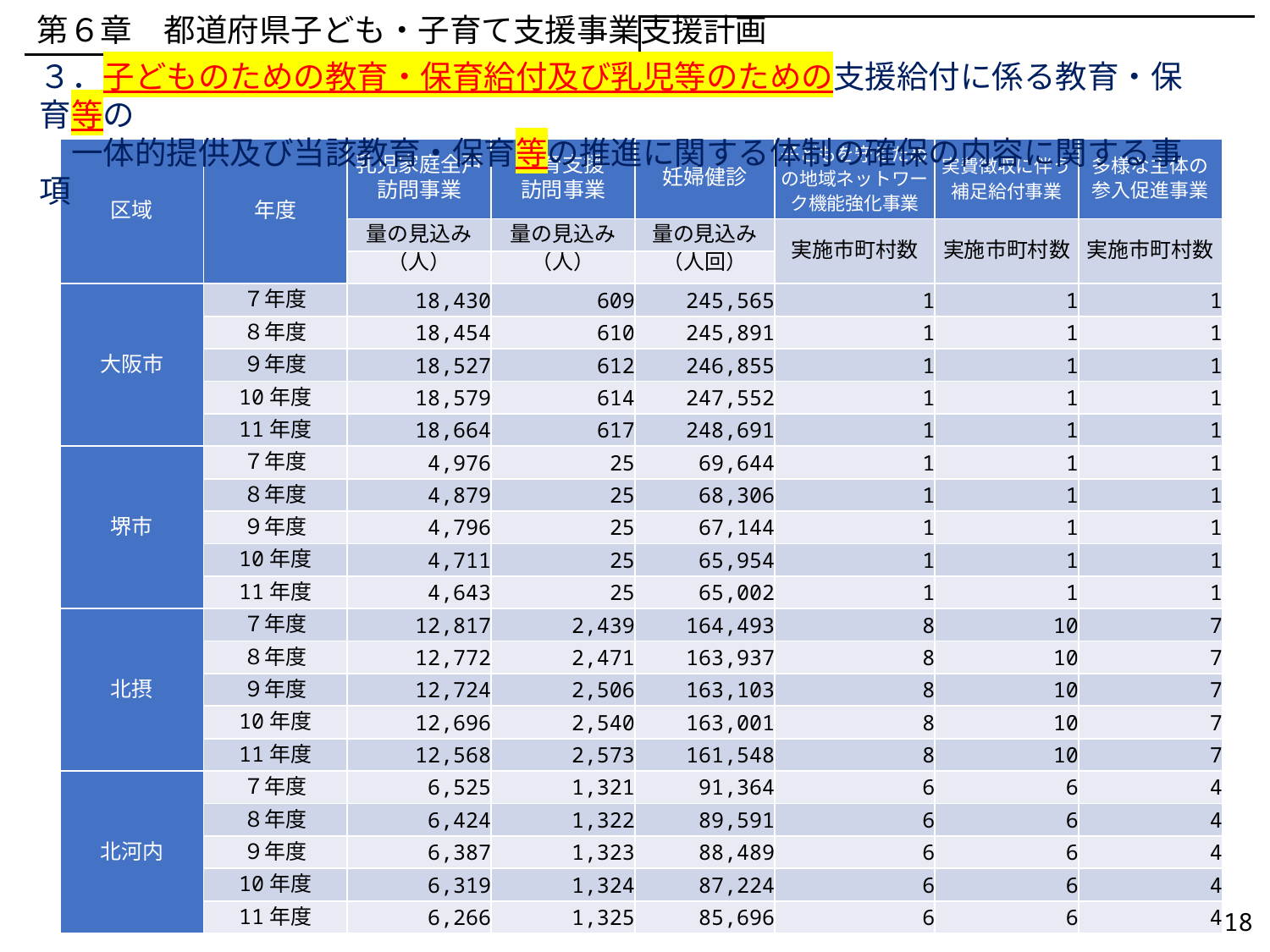

第６章　都道府県子ども・子育て支援事業支援計画

３．子どものための教育・保育給付及び乳児等のための支援給付に係る教育・保育等の
　一体的提供及び当該教育・保育等の推進に関する体制の確保の内容に関する事項
| 区域 | 年度 | 乳児家庭全戸訪問事業 | 養育支援 訪問事業 | 妊婦健診 | 子どもを守るための地域ネットワーク機能強化事業 | 実費徴収に伴う補足給付事業 | 多様な主体の参入促進事業 |
| --- | --- | --- | --- | --- | --- | --- | --- |
|  |  | 量の見込み | 量の見込み | 量の見込み | 実施市町村数 | 実施市町村数 | 実施市町村数 |
|  |  | （人） | （人） | （人回） |  |  |  |
| 大阪市 | ７年度 | 18,430 | 609 | 245,565 | 1 | 1 | 1 |
|  | ８年度 | 18,454 | 610 | 245,891 | 1 | 1 | 1 |
|  | ９年度 | 18,527 | 612 | 246,855 | 1 | 1 | 1 |
|  | 10年度 | 18,579 | 614 | 247,552 | 1 | 1 | 1 |
|  | 11年度 | 18,664 | 617 | 248,691 | 1 | 1 | 1 |
| 堺市 | ７年度 | 4,976 | 25 | 69,644 | 1 | 1 | 1 |
|  | ８年度 | 4,879 | 25 | 68,306 | 1 | 1 | 1 |
|  | ９年度 | 4,796 | 25 | 67,144 | 1 | 1 | 1 |
|  | 10年度 | 4,711 | 25 | 65,954 | 1 | 1 | 1 |
|  | 11年度 | 4,643 | 25 | 65,002 | 1 | 1 | 1 |
| 北摂 | ７年度 | 12,817 | 2,439 | 164,493 | 8 | 10 | 7 |
|  | ８年度 | 12,772 | 2,471 | 163,937 | 8 | 10 | 7 |
|  | ９年度 | 12,724 | 2,506 | 163,103 | 8 | 10 | 7 |
|  | 10年度 | 12,696 | 2,540 | 163,001 | 8 | 10 | 7 |
|  | 11年度 | 12,568 | 2,573 | 161,548 | 8 | 10 | 7 |
| 北河内 | ７年度 | 6,525 | 1,321 | 91,364 | 6 | 6 | 4 |
|  | ８年度 | 6,424 | 1,322 | 89,591 | 6 | 6 | 4 |
|  | ９年度 | 6,387 | 1,323 | 88,489 | 6 | 6 | 4 |
|  | 10年度 | 6,319 | 1,324 | 87,224 | 6 | 6 | 4 |
|  | 11年度 | 6,266 | 1,325 | 85,696 | 6 | 6 | 4 |
18